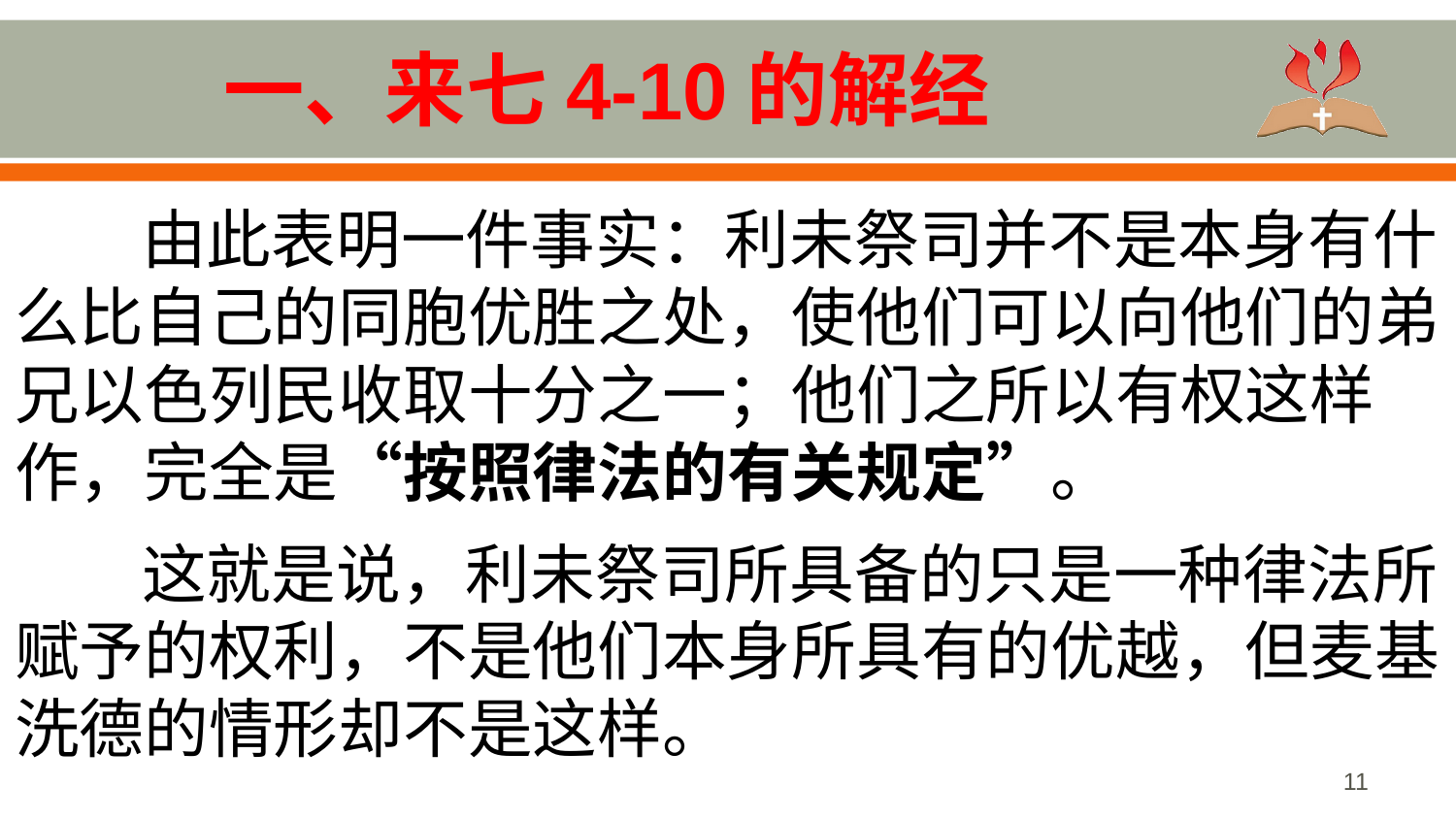

# 一、来七4-10的解经
由此表明一件事实：利未祭司并不是本身有什么比自己的同胞优胜之处，使他们可以向他们的弟兄以色列民收取十分之一；他们之所以有权这样作，完全是“按照律法的有关规定”。
这就是说，利未祭司所具备的只是一种律法所赋予的权利，不是他们本身所具有的优越，但麦基洗德的情形却不是这样。

11